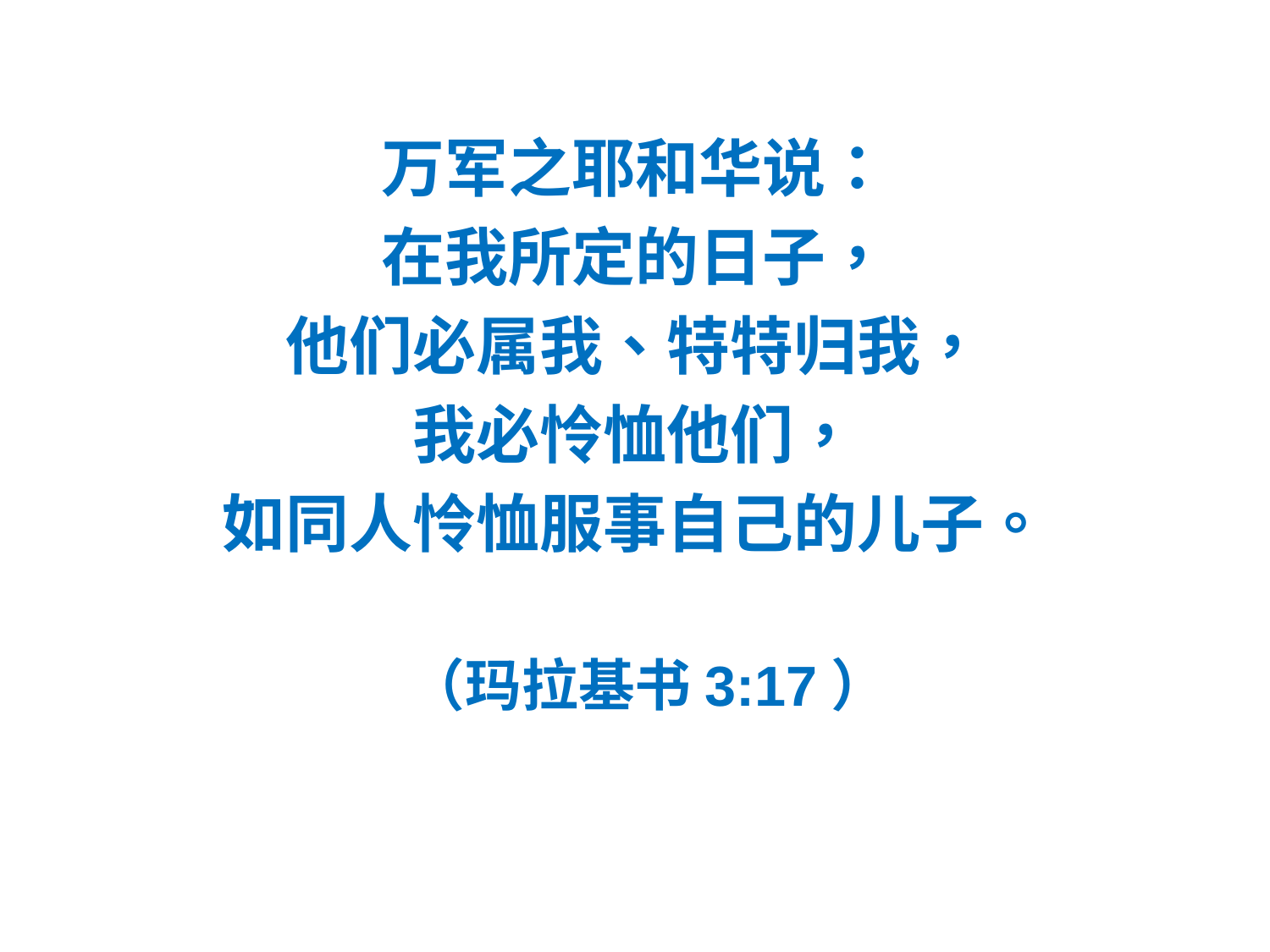

#
万军之耶和华说：
在我所定的日子，
他们必属我、特特归我，
我必怜恤他们，
如同人怜恤服事自己的儿子。

 （玛拉基书3:17）